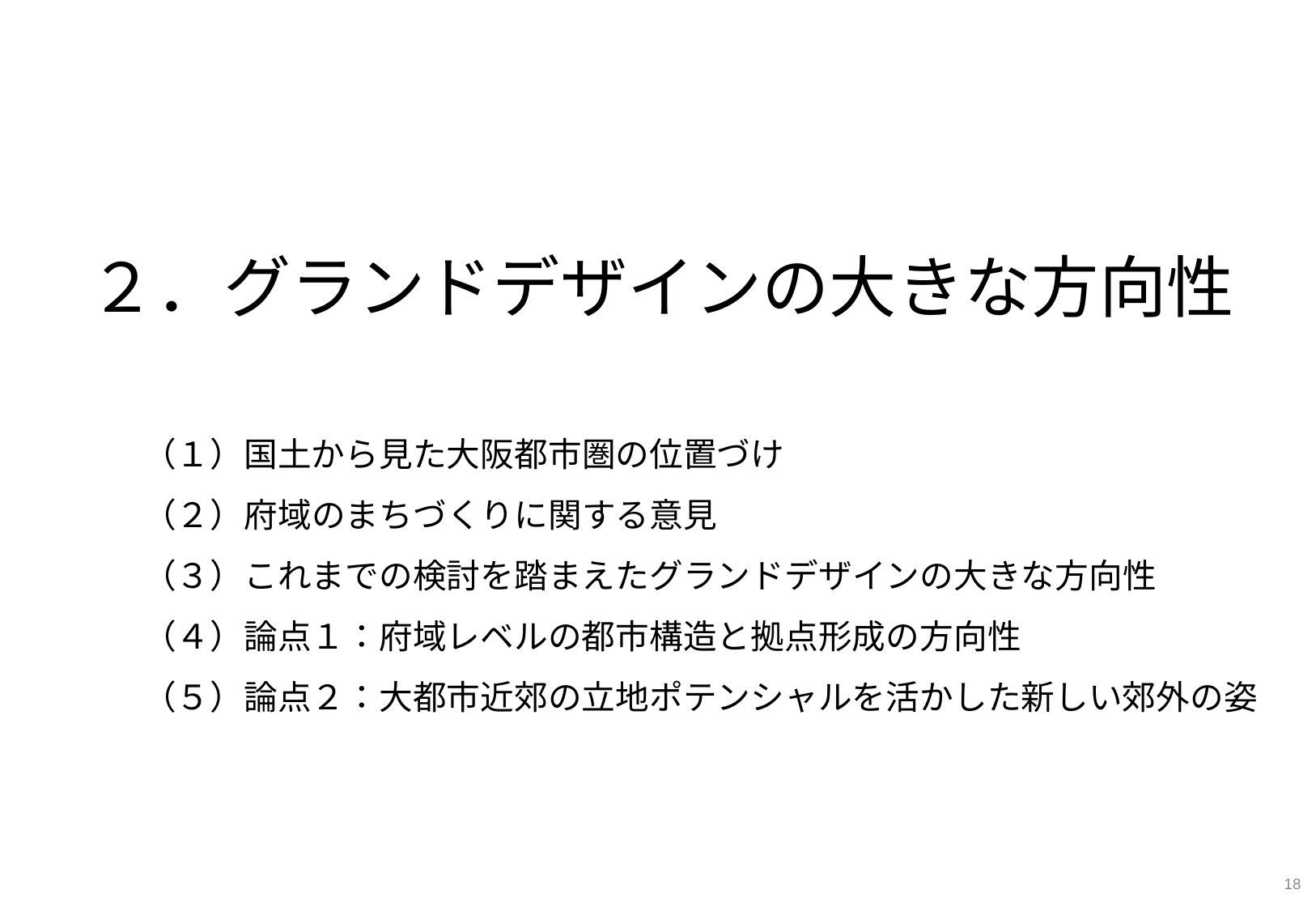

２．グランドデザインの大きな方向性
（１）国土から見た大阪都市圏の位置づけ
（２）府域のまちづくりに関する意見
（３）これまでの検討を踏まえたグランドデザインの大きな方向性
（４）論点１：府域レベルの都市構造と拠点形成の方向性
（５）論点２：大都市近郊の立地ポテンシャルを活かした新しい郊外の姿
18